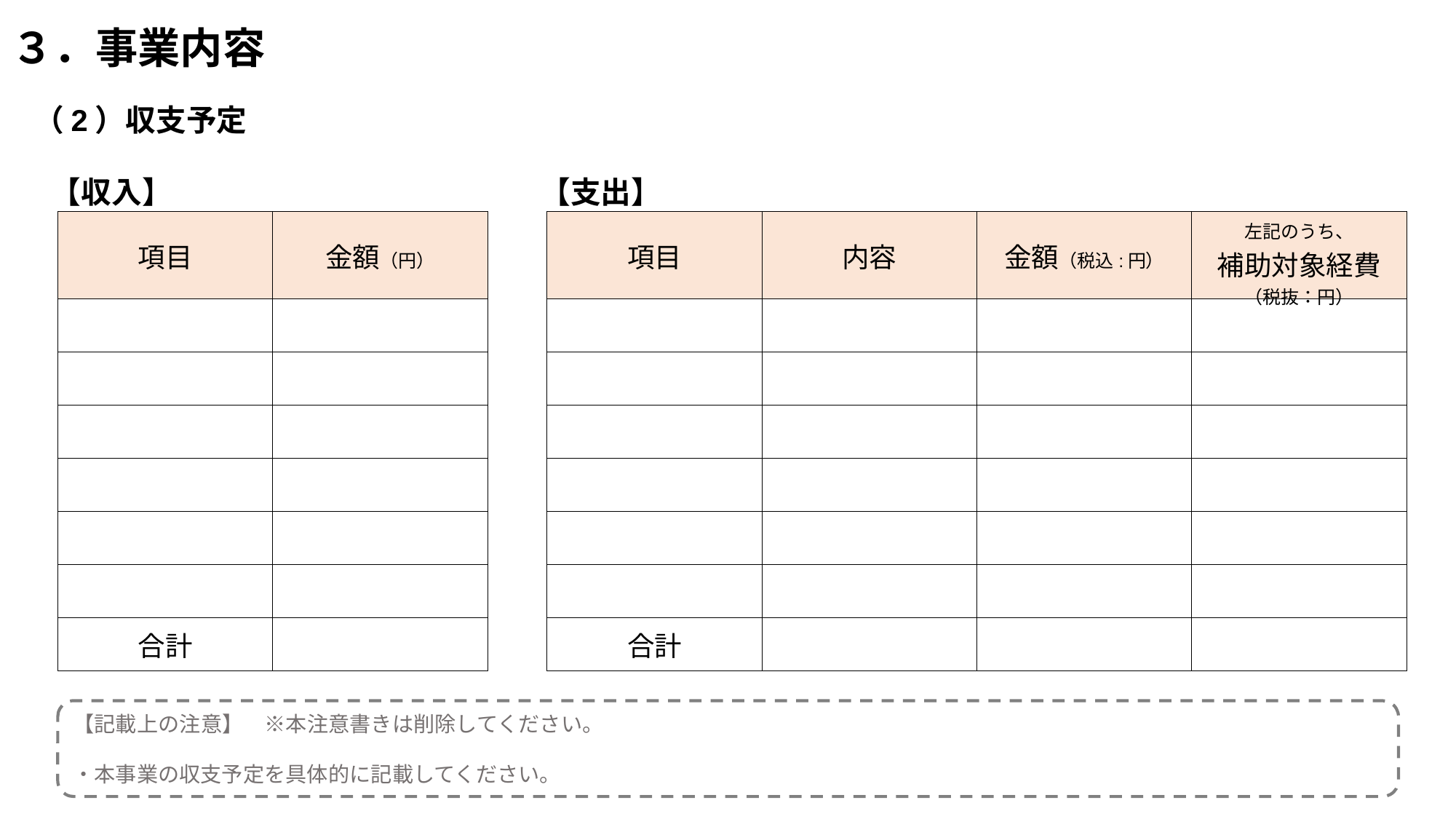

# ３．事業内容
（2）収支予定
【収入】
【支出】
| 項目 | 内容 | 金額（税込:円） | 左記のうち、 補助対象経費（税抜：円） |
| --- | --- | --- | --- |
|  |  |  |  |
|  |  |  |  |
|  |  |  |  |
|  |  |  |  |
|  |  |  |  |
|  |  |  |  |
| 合計 |  |  |  |
| 項目 | 金額（円） |
| --- | --- |
|  |  |
|  |  |
|  |  |
|  |  |
|  |  |
|  |  |
| 合計 |  |
【記載上の注意】　※本注意書きは削除してください。

・本事業の収支予定を具体的に記載してください。